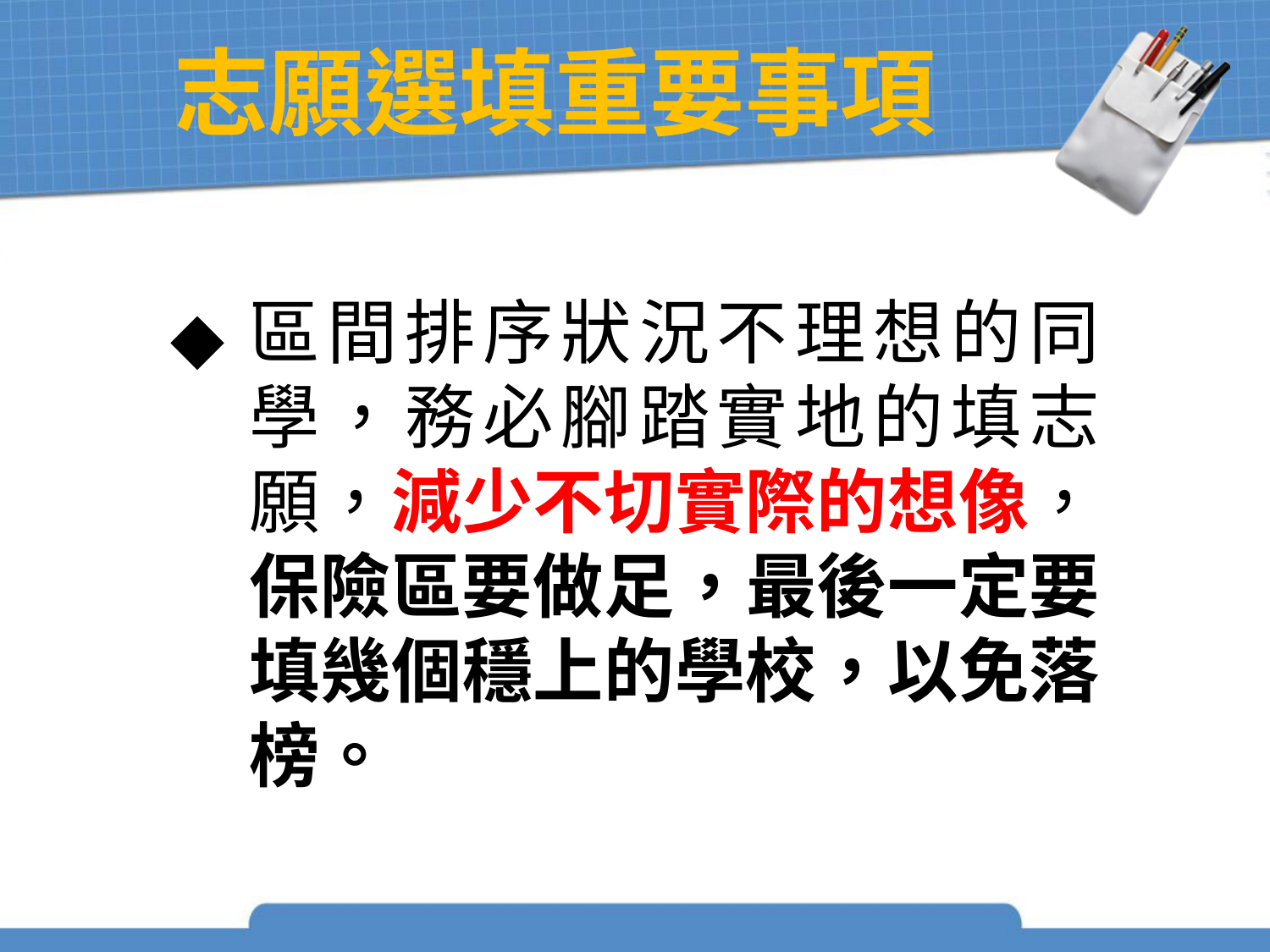

志願選填重要事項
區間排序狀況不理想的同學，務必腳踏實地的填志願，減少不切實際的想像，保險區要做足，最後一定要填幾個穩上的學校，以免落榜。